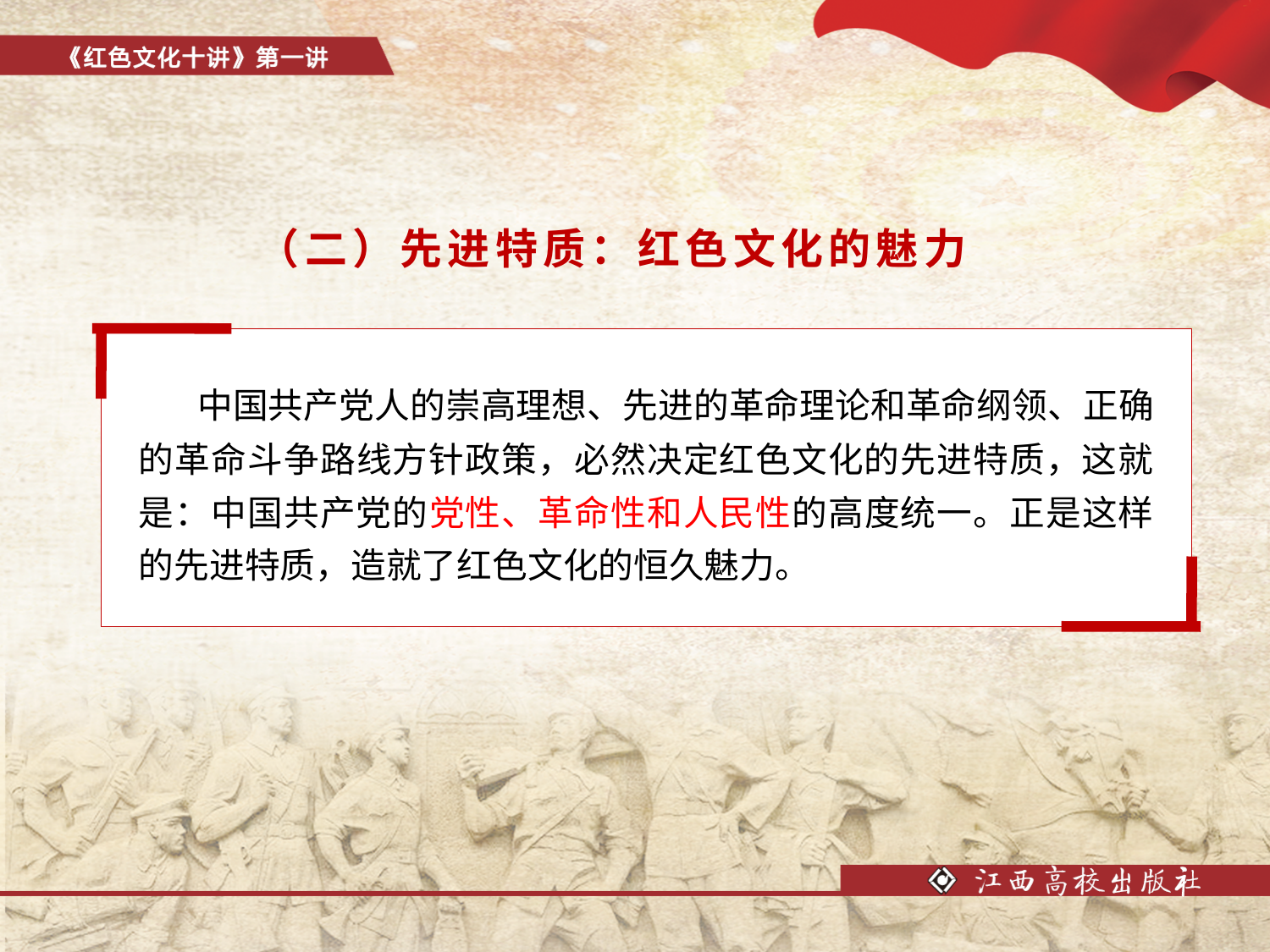

（二）先进特质：红色文化的魅力

     中国共产党人的崇高理想、先进的革命理论和革命纲领、正确的革命斗争路线方针政策，必然决定红色文化的先进特质，这就是：中国共产党的党性、革命性和人民性的高度统一。正是这样的先进特质，造就了红色文化的恒久魅力。